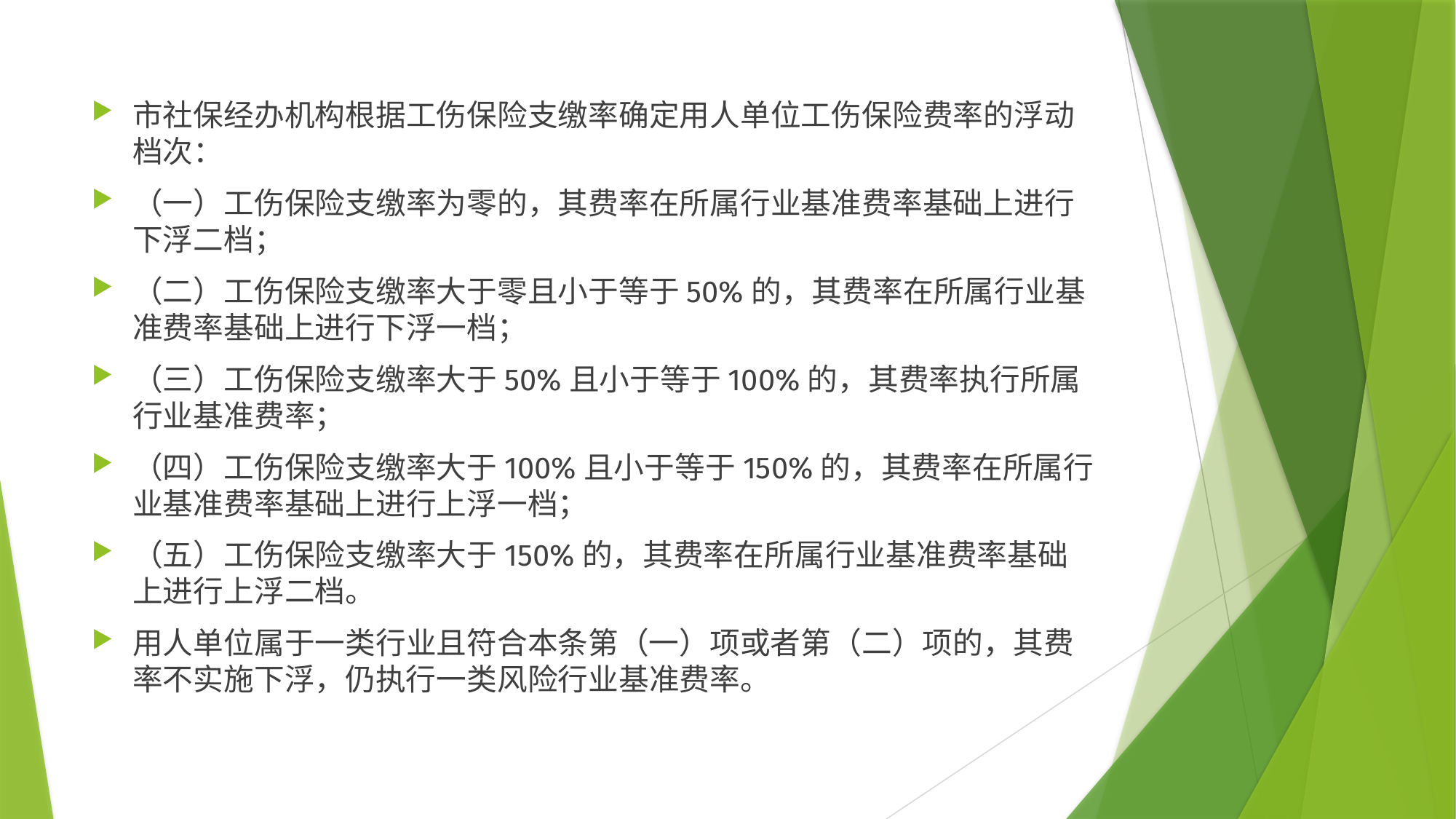

市社保经办机构根据工伤保险支缴率确定用人单位工伤保险费率的浮动档次：
（一）工伤保险支缴率为零的，其费率在所属行业基准费率基础上进行下浮二档；
（二）工伤保险支缴率大于零且小于等于50%的，其费率在所属行业基准费率基础上进行下浮一档；
（三）工伤保险支缴率大于50%且小于等于100%的，其费率执行所属行业基准费率；
（四）工伤保险支缴率大于100%且小于等于150%的，其费率在所属行业基准费率基础上进行上浮一档；
（五）工伤保险支缴率大于150%的，其费率在所属行业基准费率基础上进行上浮二档。
用人单位属于一类行业且符合本条第（一）项或者第（二）项的，其费率不实施下浮，仍执行一类风险行业基准费率。